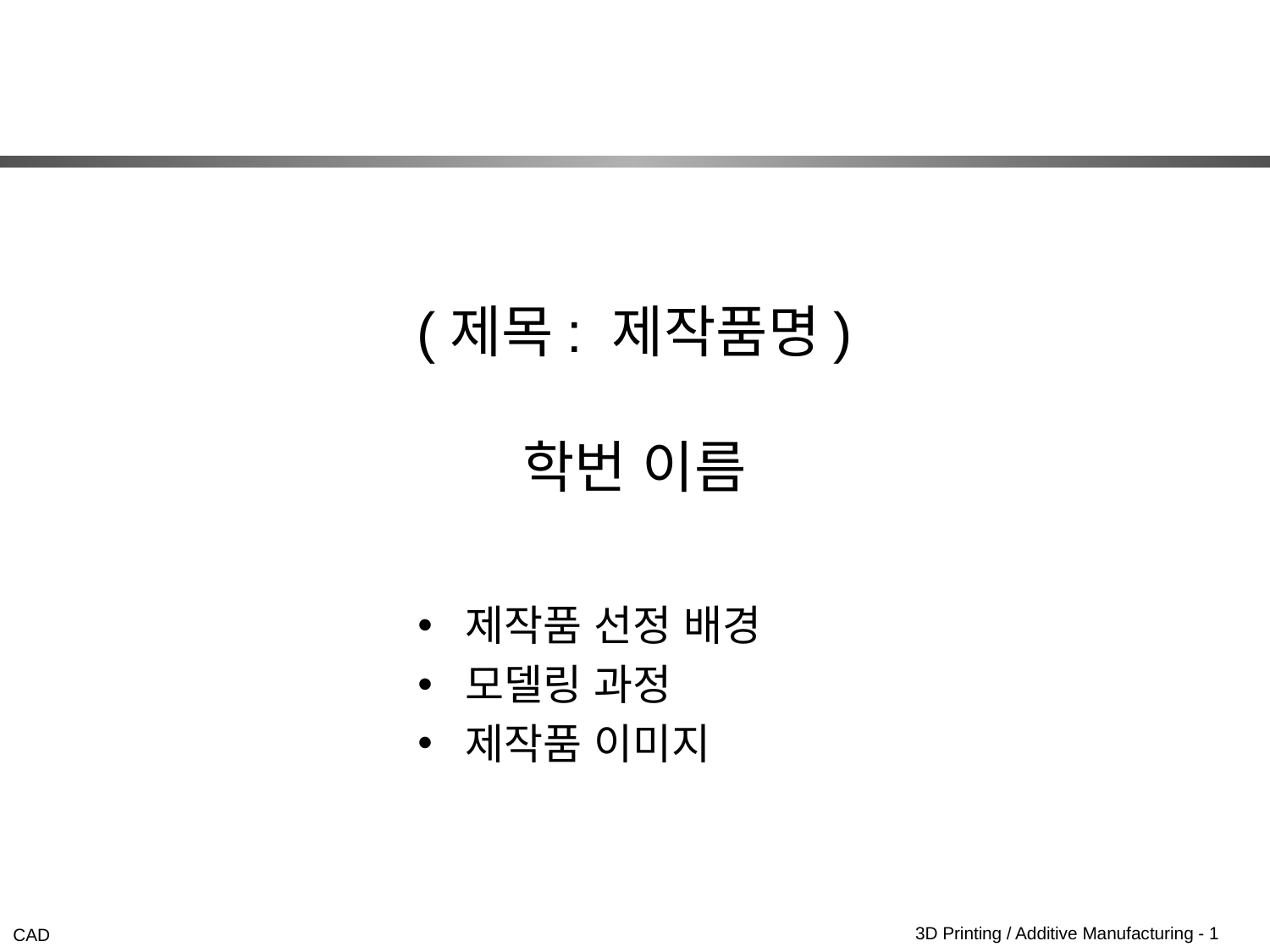

# (제목: 제작품명) 학번 이름
제작품 선정 배경
모델링 과정
제작품 이미지